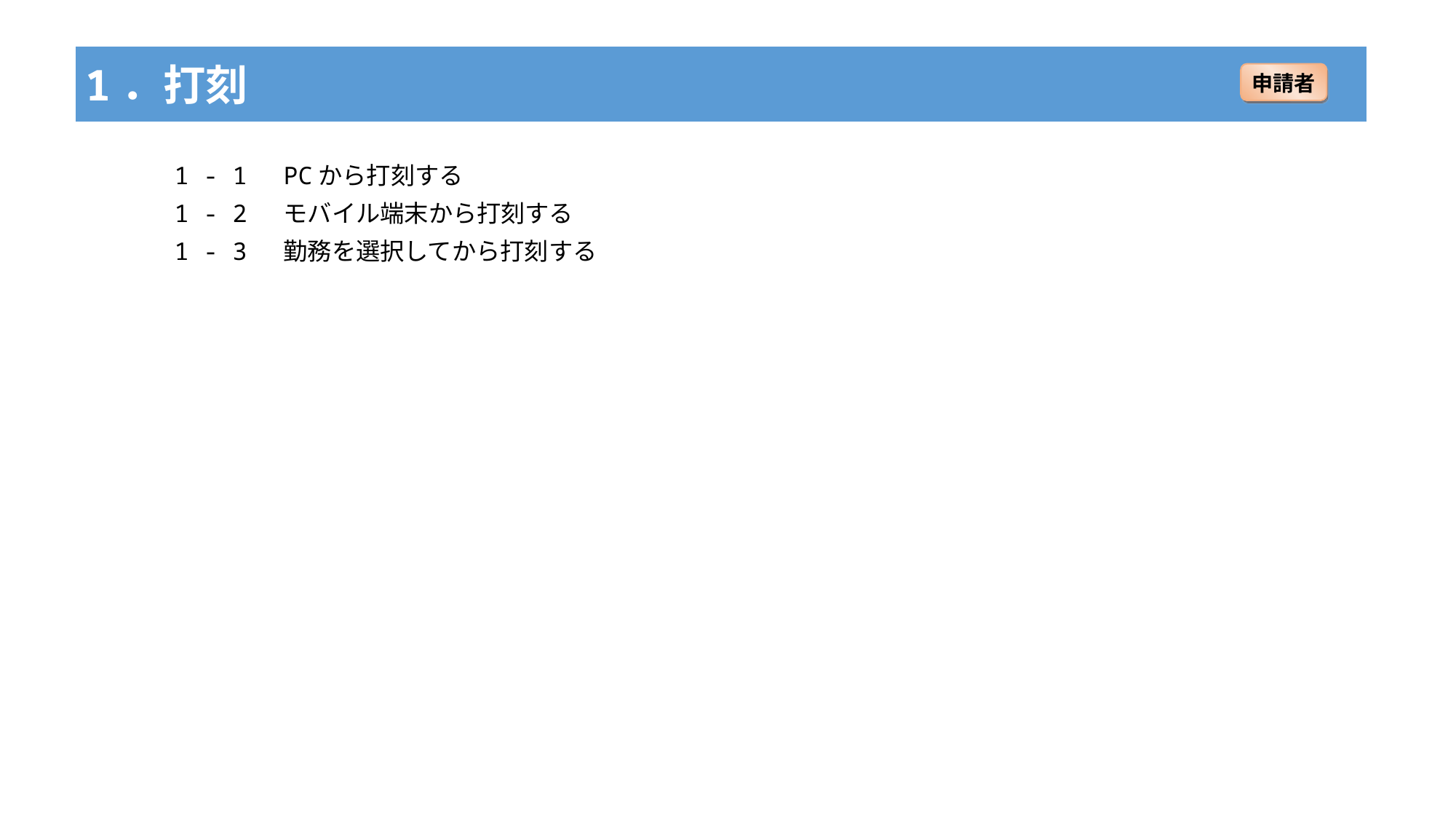

1．打刻
申請者
1 - 1	PCから打刻する
1 - 2	モバイル端末から打刻する
1 - 3	勤務を選択してから打刻する